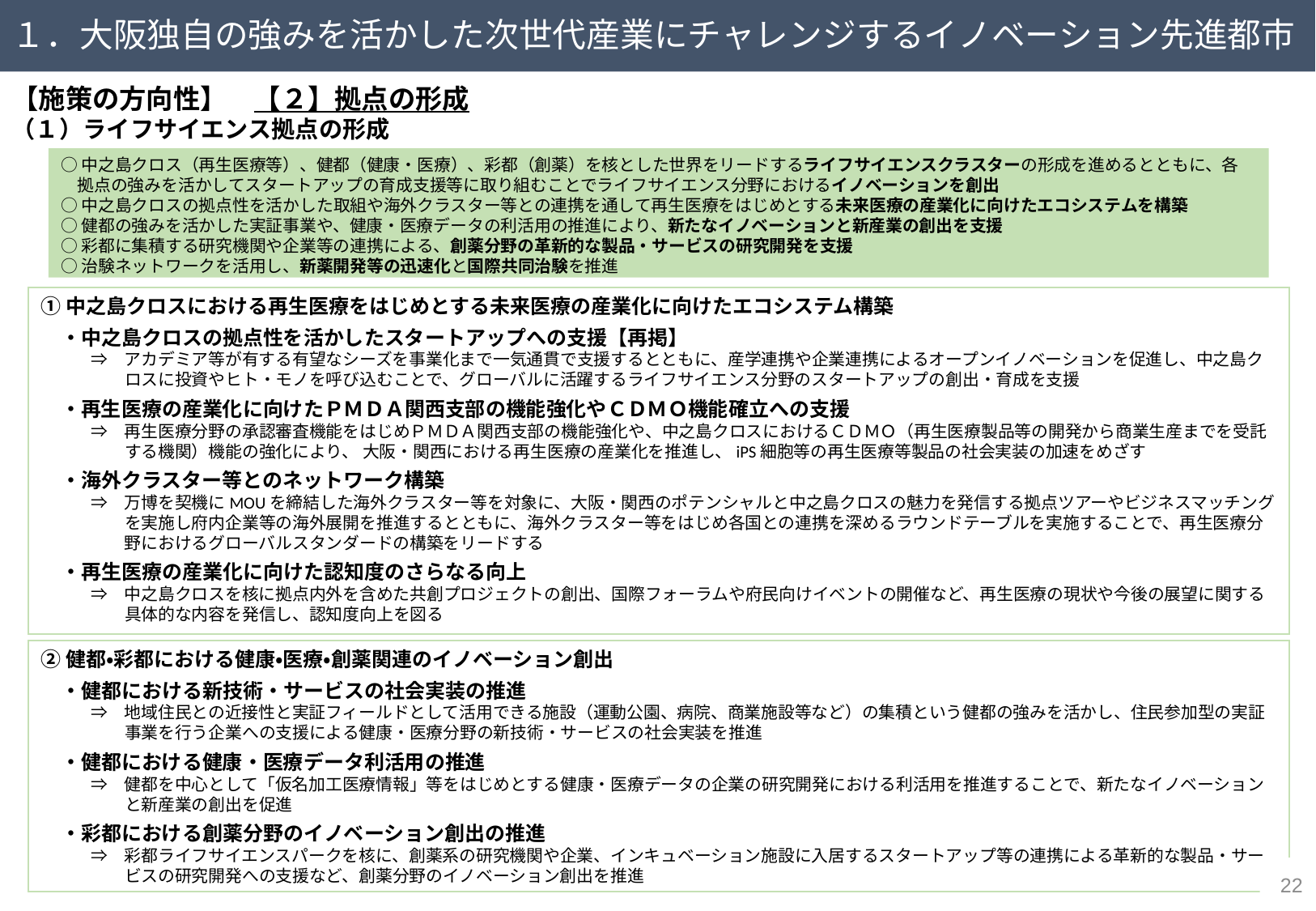

１．大阪独自の強みを活かした次世代産業にチャレンジするイノベーション先進都市
【施策の方向性】　【２】拠点の形成
（１）ライフサイエンス拠点の形成
○中之島クロス（再生医療等）、健都（健康・医療）、彩都（創薬）を核とした世界をリードするライフサイエンスクラスターの形成を進めるとともに、各
　拠点の強みを活かしてスタートアップの育成支援等に取り組むことでライフサイエンス分野におけるイノベーションを創出
○中之島クロスの拠点性を活かした取組や海外クラスター等との連携を通して再生医療をはじめとする未来医療の産業化に向けたエコシステムを構築
○健都の強みを活かした実証事業や、健康・医療データの利活用の推進により、新たなイノベーションと新産業の創出を支援
○彩都に集積する研究機関や企業等の連携による、創薬分野の革新的な製品・サービスの研究開発を支援
○治験ネットワークを活用し、新薬開発等の迅速化と国際共同治験を推進
①中之島クロスにおける再生医療をはじめとする未来医療の産業化に向けたエコシステム構築
　・中之島クロスの拠点性を活かしたスタートアップへの支援【再掲】
　　　⇒　アカデミア等が有する有望なシーズを事業化まで一気通貫で支援するとともに、産学連携や企業連携によるオープンイノベーションを促進し、中之島ク
　　　　　ロスに投資やヒト・モノを呼び込むことで、グローバルに活躍するライフサイエンス分野のスタートアップの創出・育成を支援
　・再生医療の産業化に向けたＰＭＤＡ関西支部の機能強化やＣＤＭＯ機能確立への支援
　　　⇒　再生医療分野の承認審査機能をはじめＰＭＤＡ関西支部の機能強化や、中之島クロスにおけるＣＤＭＯ（再生医療製品等の開発から商業生産までを受託
　　　　　する機関）機能の強化により、 大阪・関西における再生医療の産業化を推進し、iPS細胞等の再生医療等製品の社会実装の加速をめざす
　・海外クラスター等とのネットワーク構築
　　　⇒　万博を契機にMOUを締結した海外クラスター等を対象に、大阪・関西のポテンシャルと中之島クロスの魅力を発信する拠点ツアーやビジネスマッチング
　　　　　を実施し府内企業等の海外展開を推進するとともに、海外クラスター等をはじめ各国との連携を深めるラウンドテーブルを実施することで、再生医療分
　　　　　野におけるグローバルスタンダードの構築をリードする
　・再生医療の産業化に向けた認知度のさらなる向上
　　　⇒　中之島クロスを核に拠点内外を含めた共創プロジェクトの創出、国際フォーラムや府民向けイベントの開催など、再生医療の現状や今後の展望に関する
　　　　　具体的な内容を発信し、認知度向上を図る
②健都・彩都における健康・医療・創薬関連のイノベーション創出
　・健都における新技術・サービスの社会実装の推進
　　　⇒　地域住民との近接性と実証フィールドとして活用できる施設（運動公園、病院、商業施設等など）の集積という健都の強みを活かし、住民参加型の実証
　　　　　事業を行う企業への支援による健康・医療分野の新技術・サービスの社会実装を推進
　・健都における健康・医療データ利活用の推進
　　　⇒　健都を中心として「仮名加工医療情報」等をはじめとする健康・医療データの企業の研究開発における利活用を推進することで、新たなイノベーション
　　　　　と新産業の創出を促進
　・彩都における創薬分野のイノベーション創出の推進
　　　⇒　彩都ライフサイエンスパークを核に、創薬系の研究機関や企業、インキュベーション施設に入居するスタートアップ等の連携による革新的な製品・サー
　　　　　ビスの研究開発への支援など、創薬分野のイノベーション創出を推進
22